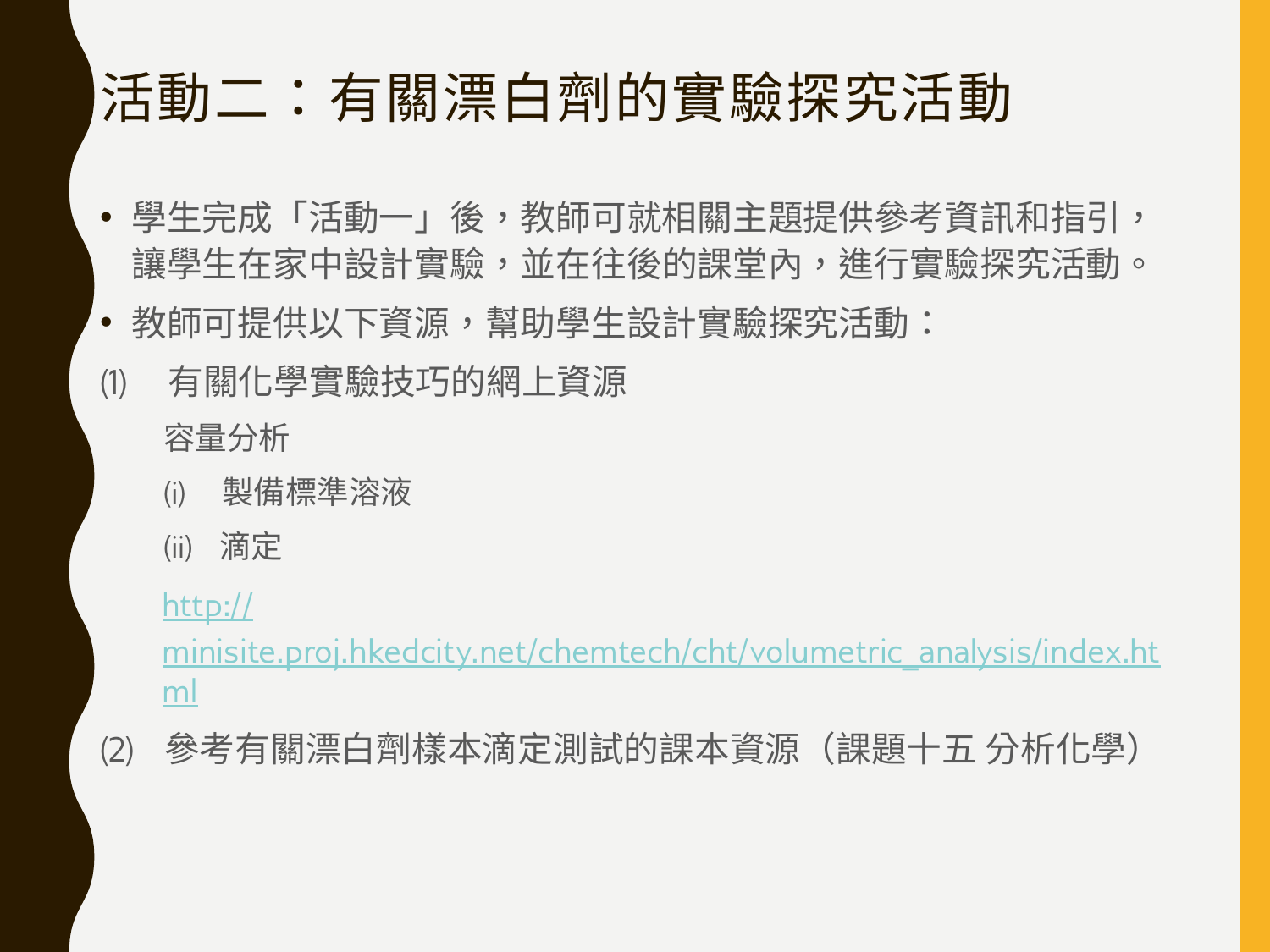

# 活動二：有關漂白劑的實驗探究活動
學生完成「活動一」後，教師可就相關主題提供參考資訊和指引，讓學生在家中設計實驗，並在往後的課堂內，進行實驗探究活動。
教師可提供以下資源，幫助學生設計實驗探究活動：
(1)   有關化學實驗技巧的網上資源
容量分析
(i)   製備標準溶液
(ii)  滴定
http://minisite.proj.hkedcity.net/chemtech/cht/volumetric_analysis/index.html
(2)  參考有關漂白劑樣本滴定測試的課本資源（課題十五 分析化學）